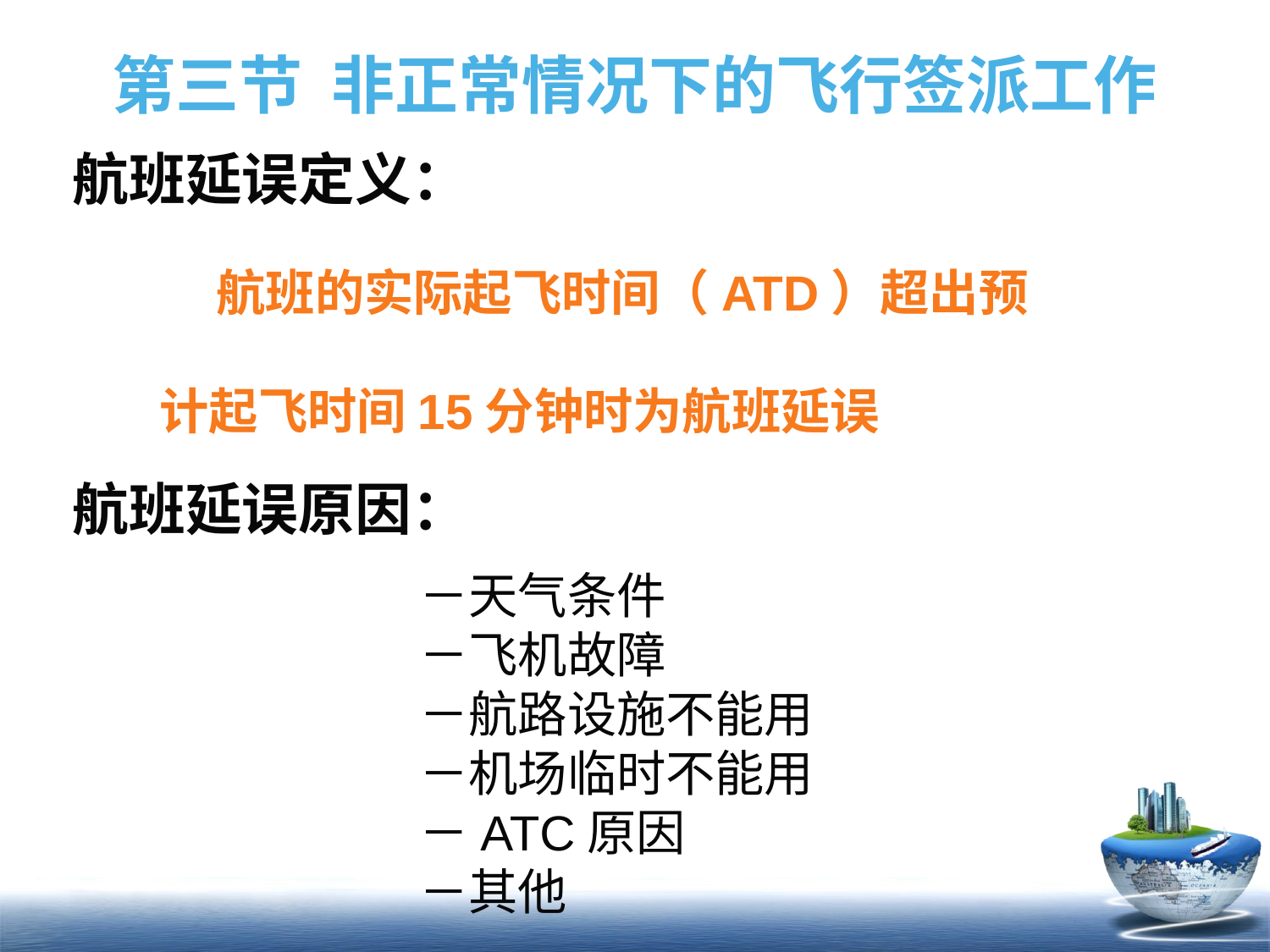

# 第三节  非正常情况下的飞行签派工作
航班延误定义：
    航班的实际起飞时间（ATD）超出预计起飞时间15分钟时为航班延误
航班延误原因：
－天气条件
－飞机故障
－航路设施不能用
－机场临时不能用
－ATC原因
－其他